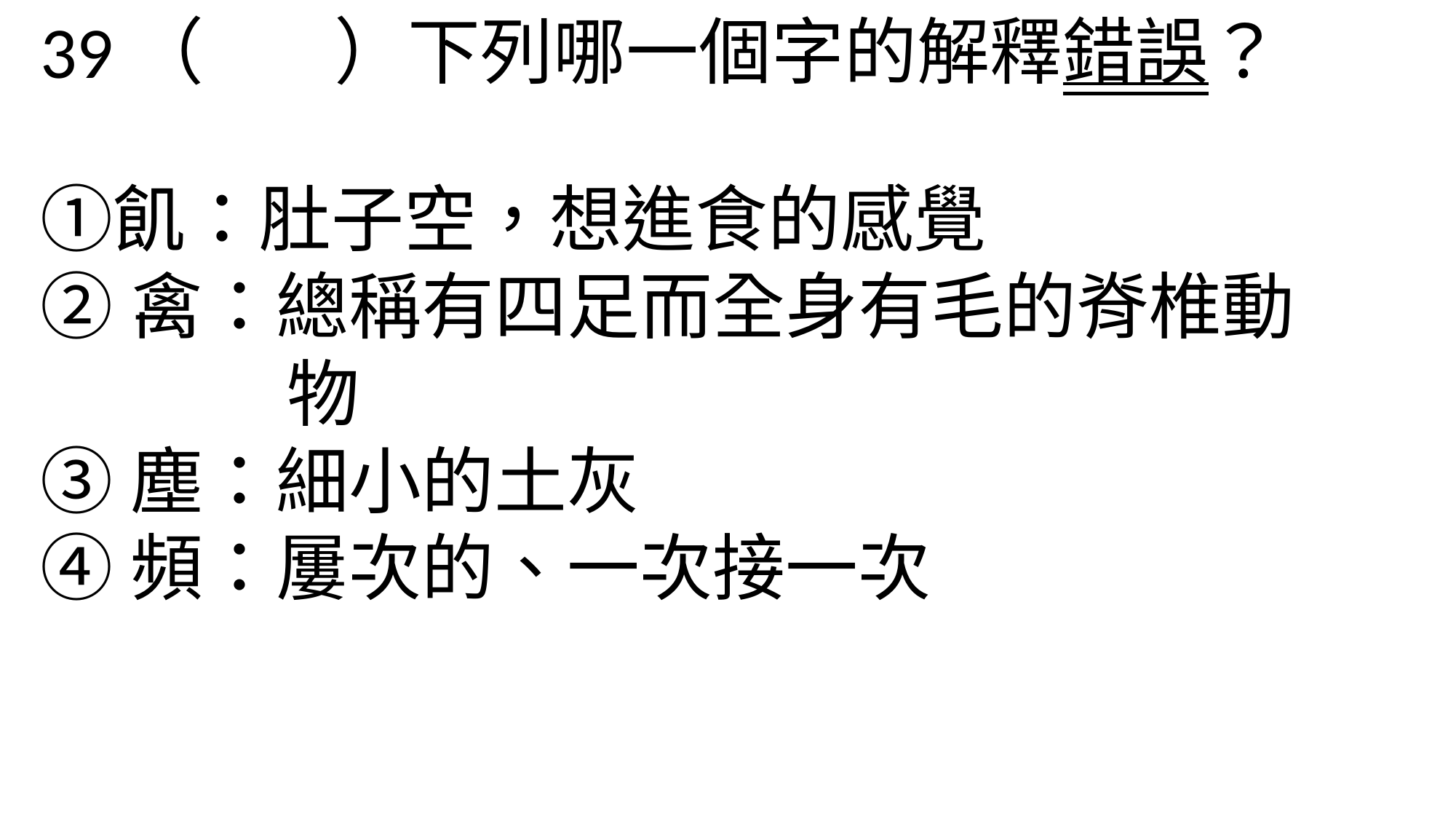

39（        ）下列哪一個字的解釋錯誤？　
①飢：肚子空，想進食的感覺
②禽：總稱有四足而全身有毛的脊椎動
              物
③塵：細小的土灰
④頻：屢次的、一次接一次